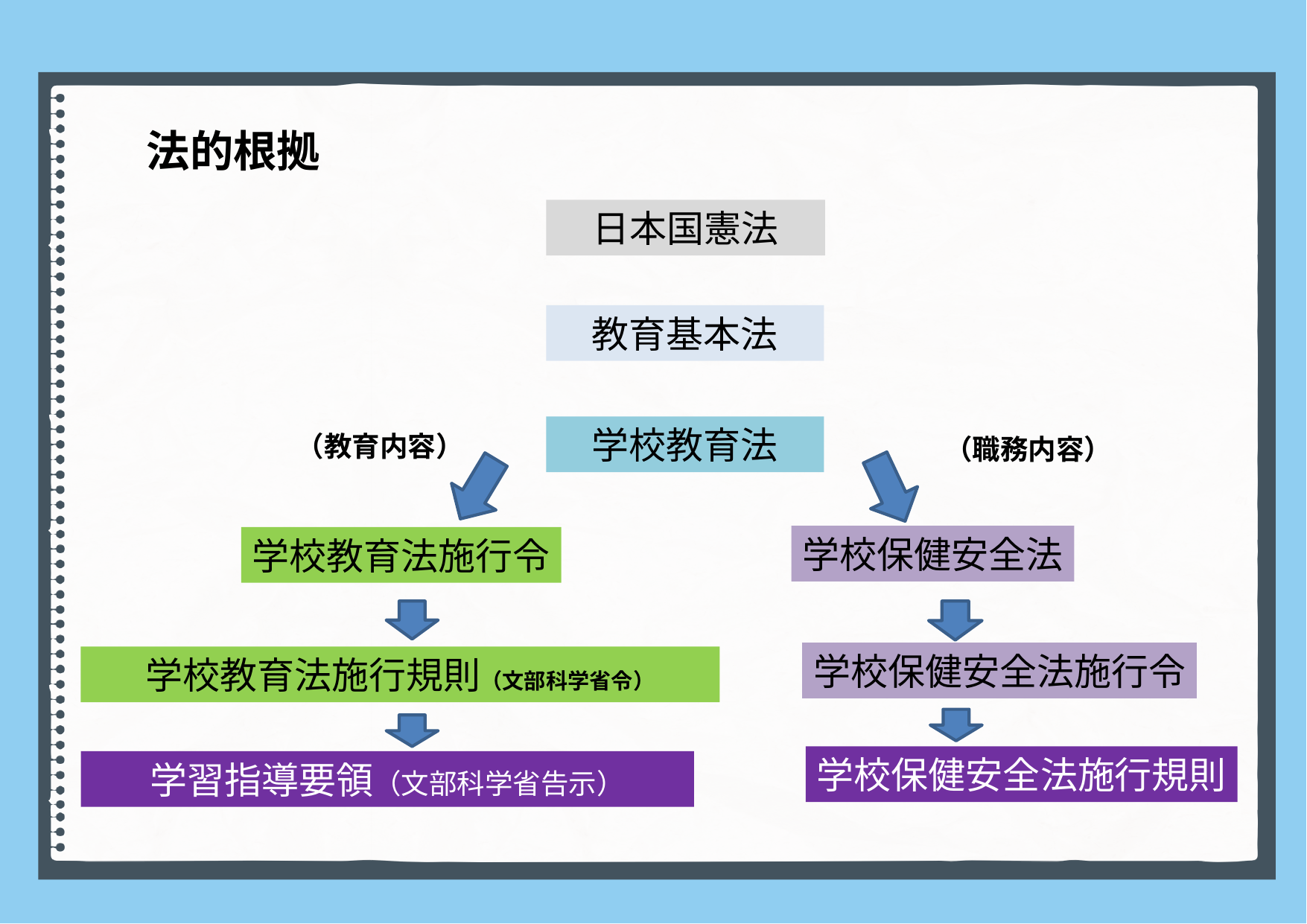

法的根拠
日本国憲法
教育基本法
学校教育法
（教育内容）
（職務内容）

学校保健安全法
学校教育法施行令

学校保健安全法施行令
学校教育法施行規則（文部科学省令）

学校保健安全法施行規則
学習指導要領（文部科学省告示）